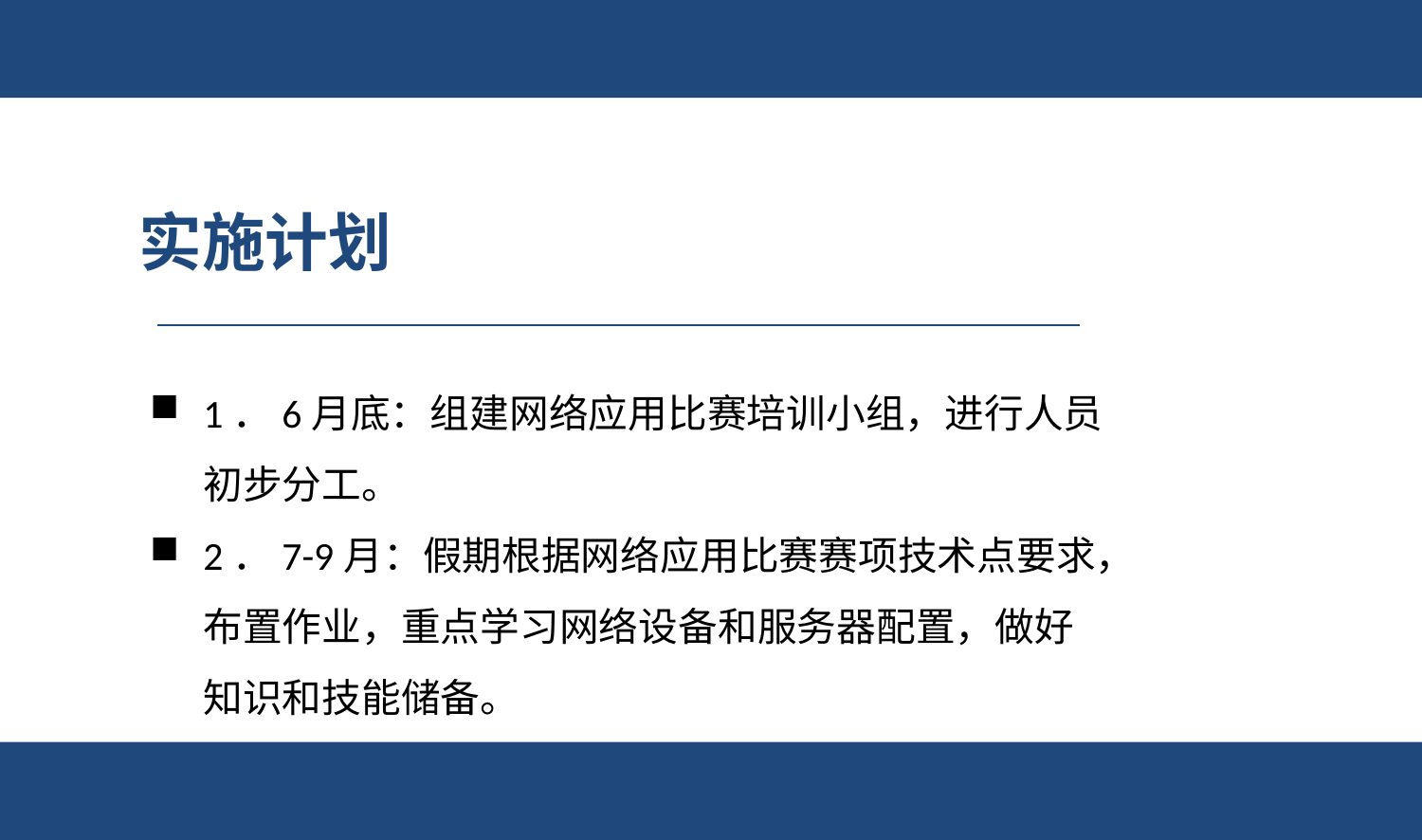

实施计划
1．6月底：组建网络应用比赛培训小组，进行人员初步分工。
2．7-9月：假期根据网络应用比赛赛项技术点要求，布置作业，重点学习网络设备和服务器配置，做好知识和技能储备。